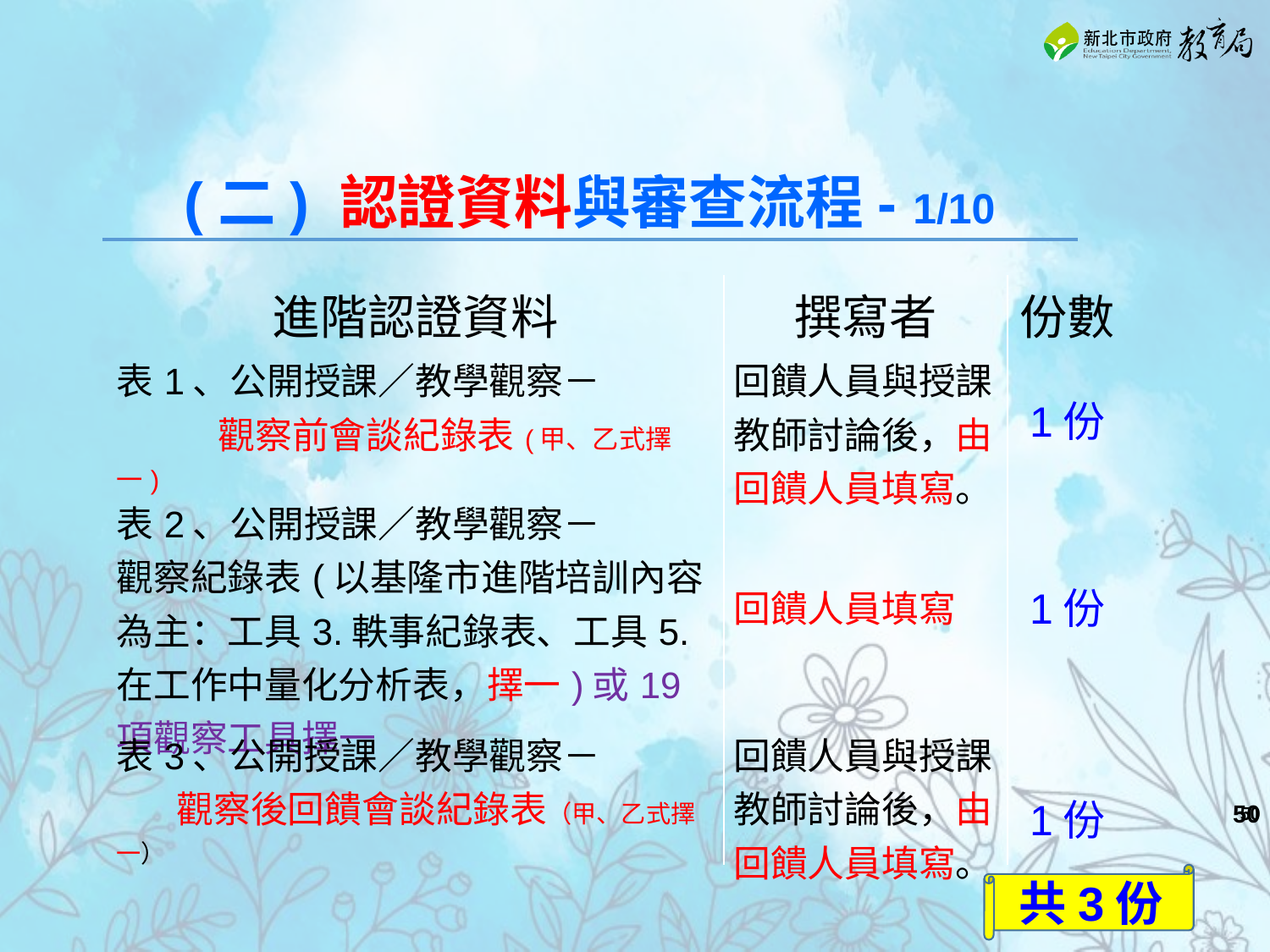

(二) 認證資料與審查流程- 1/10
| 進階認證資料 | 撰寫者 | 份數 |
| --- | --- | --- |
| 表1、公開授課∕教學觀察－ 觀察前會談紀錄表(甲、乙式擇一) | 回饋人員與授課教師討論後，由回饋人員填寫。 | 1份 |
| 表2、公開授課∕教學觀察－ 觀察紀錄表(以基隆市進階培訓內容為主：工具3.軼事紀錄表、工具5.在工作中量化分析表，擇一)或19項觀察工具擇一 | 回饋人員填寫 | 1份 |
| 表3、公開授課∕教學觀察－ 觀察後回饋會談紀錄表（甲、乙式擇一） | 回饋人員與授課教師討論後，由回饋人員填寫。 | 1份 |
50
50
共3份